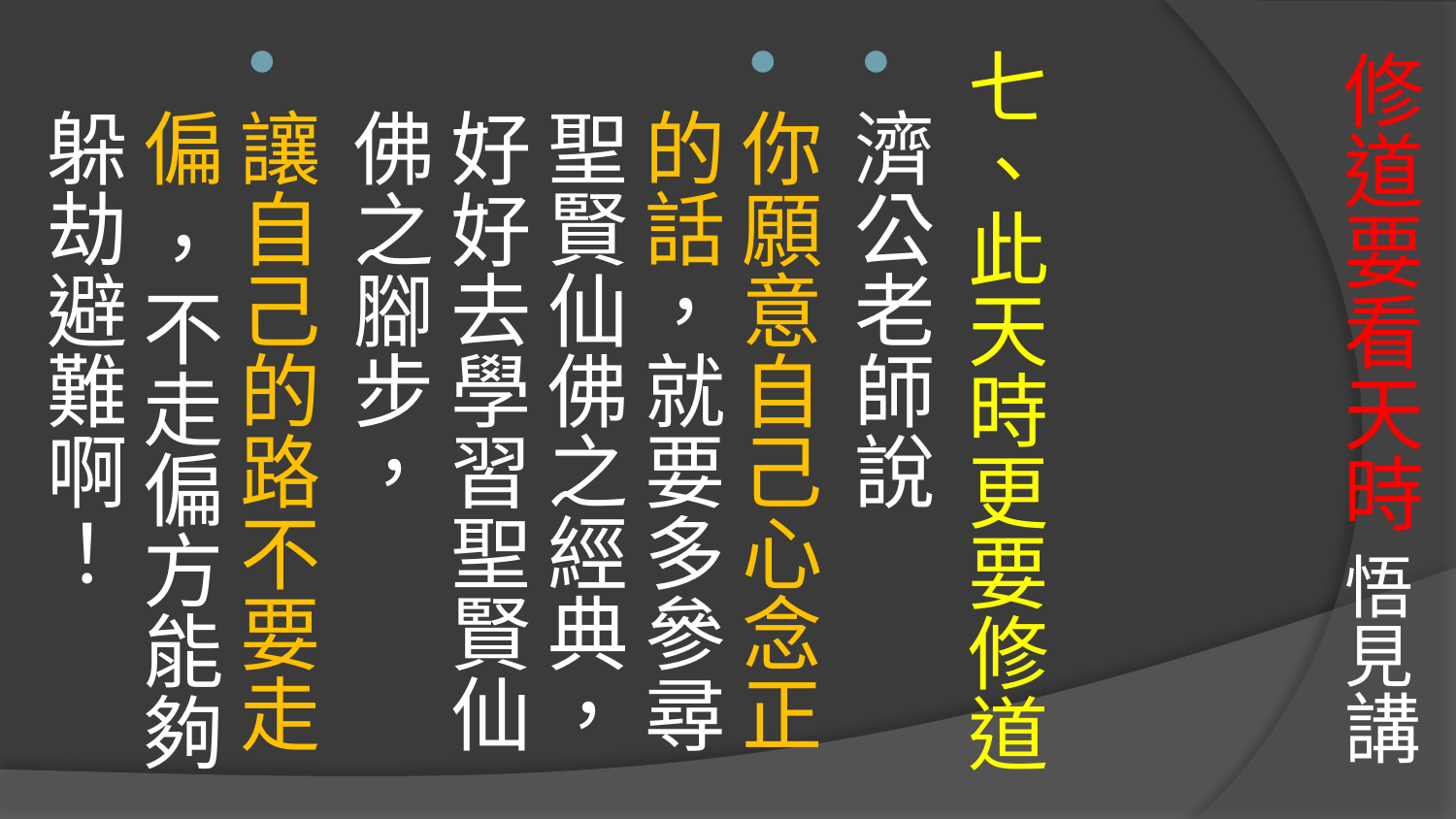

# 修道要看天時 悟見講
七、此天時更要修道
濟公老師說
你願意自己心念正的話，就要多參尋聖賢仙佛之經典，好好去學習聖賢仙佛之腳步，
讓自己的路不要走偏 ，不走偏方能夠躲劫避難啊！